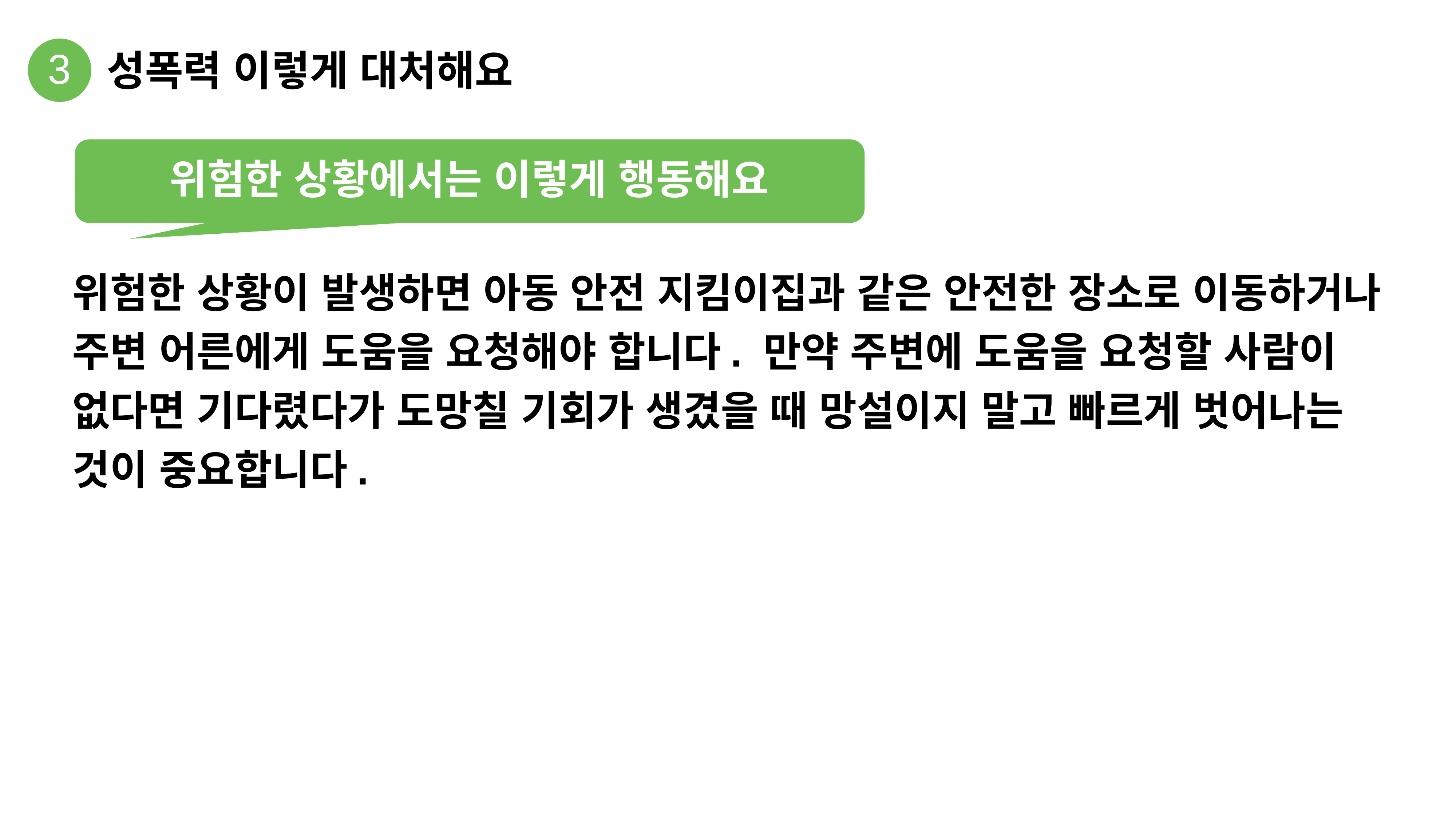

3
성폭력 이렇게 대처해요

위험한 상황에서는 이렇게 행동해요
위험한 상황이 발생하면 아동 안전 지킴이집과 같은 안전한 장소로 이동하거나 주변 어른에게 도움을 요청해야 합니다. 만약 주변에 도움을 요청할 사람이 없다면 기다렸다가 도망칠 기회가 생겼을 때 망설이지 말고 빠르게 벗어나는 것이 중요합니다.